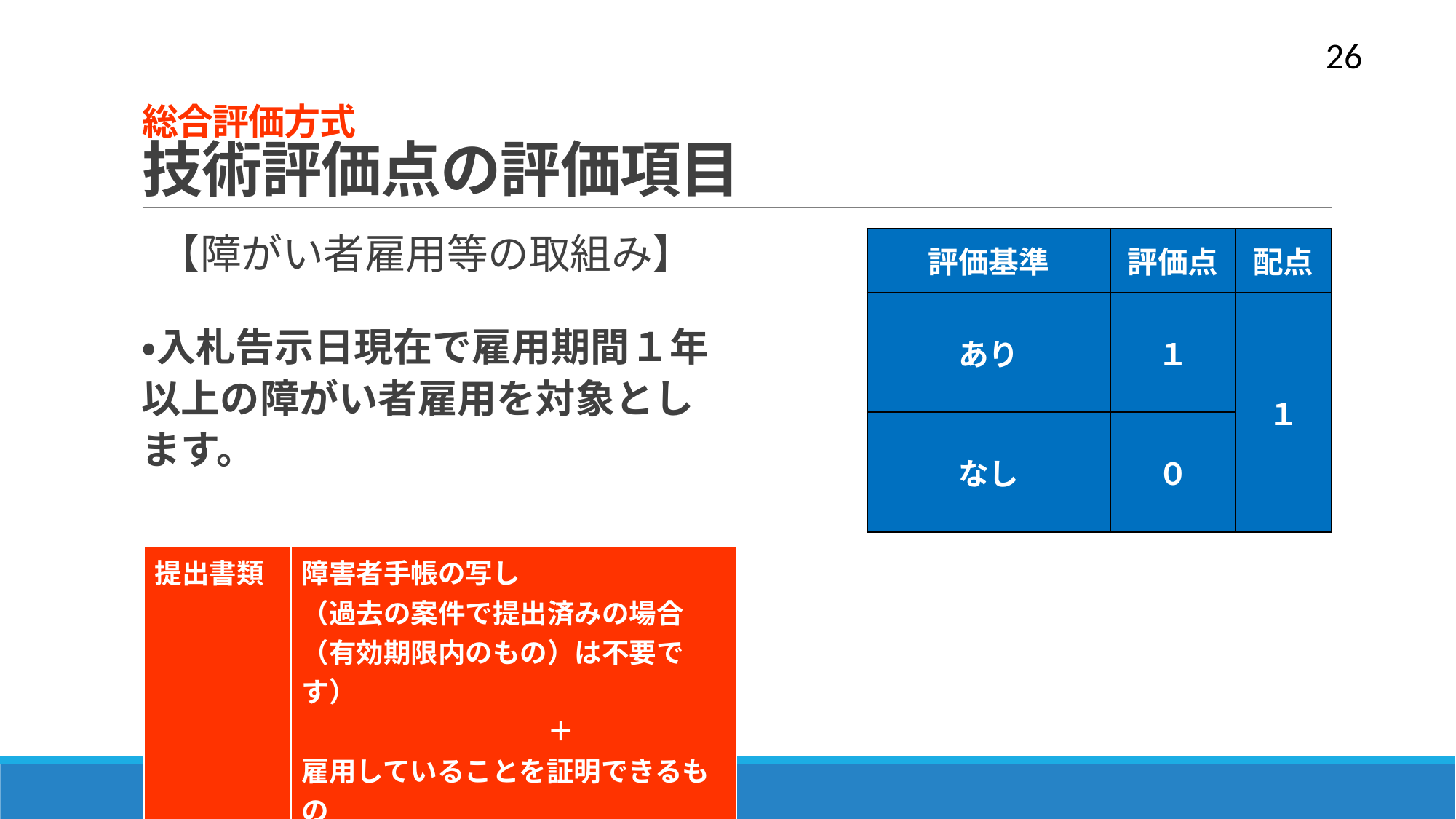

26
# 総合評価方式 技術評価点の評価項目
　【障がい者雇用等の取組み】

| 評価基準 | 評価点 | 配点 |
| --- | --- | --- |
| あり | １ | １ |
| なし | ０ |  |

・入札告示日現在で雇用期間１年以上の障がい者雇用を対象とします。
| 提出書類 | 障害者手帳の写し （過去の案件で提出済みの場合（有効期限内のもの）は不要です） 　　　　　　　　　＋ 雇用していることを証明できるもの |
| --- | --- |